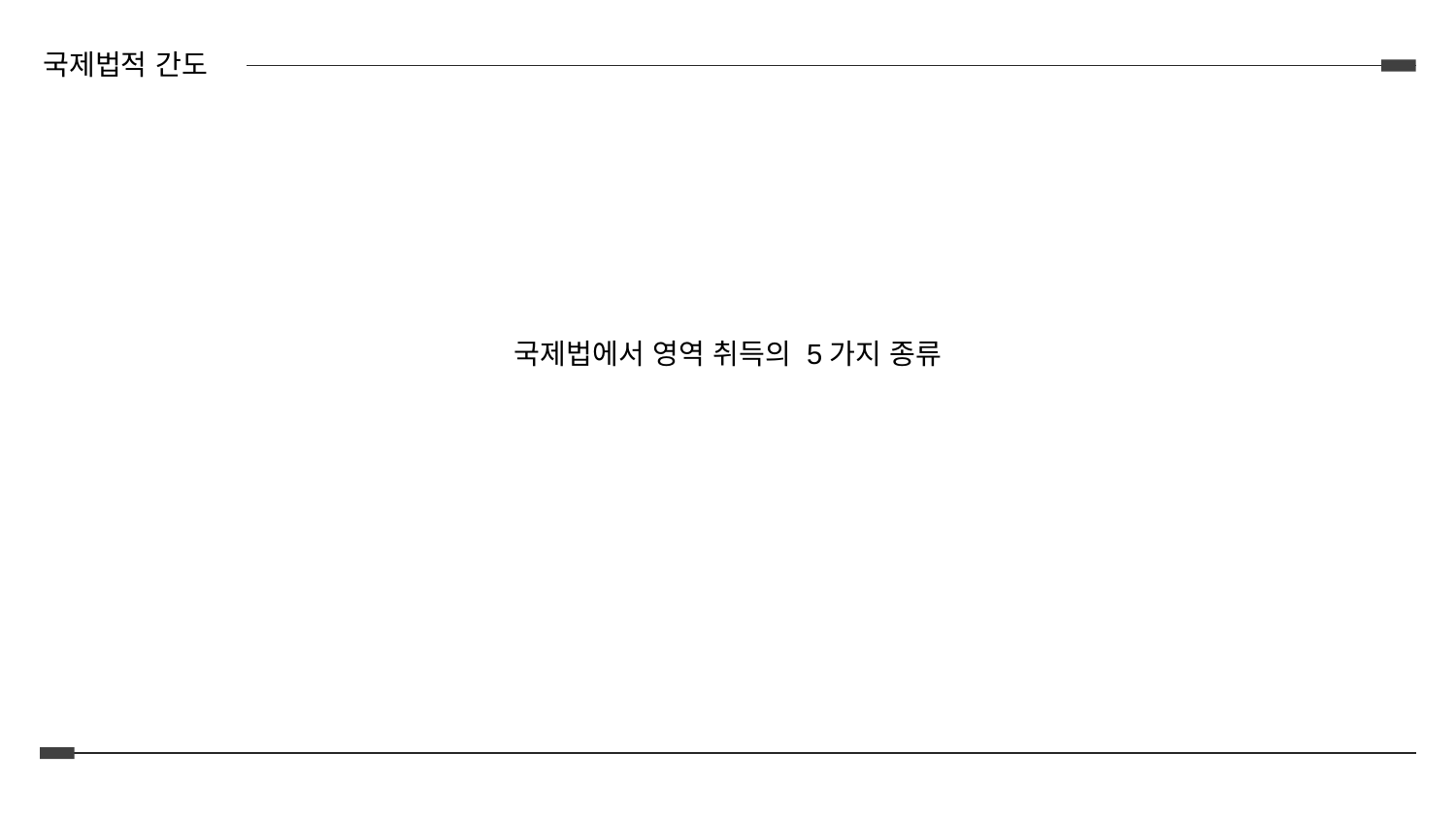

국제법적 간도

국제법에서 영역 취득의 5가지 종류